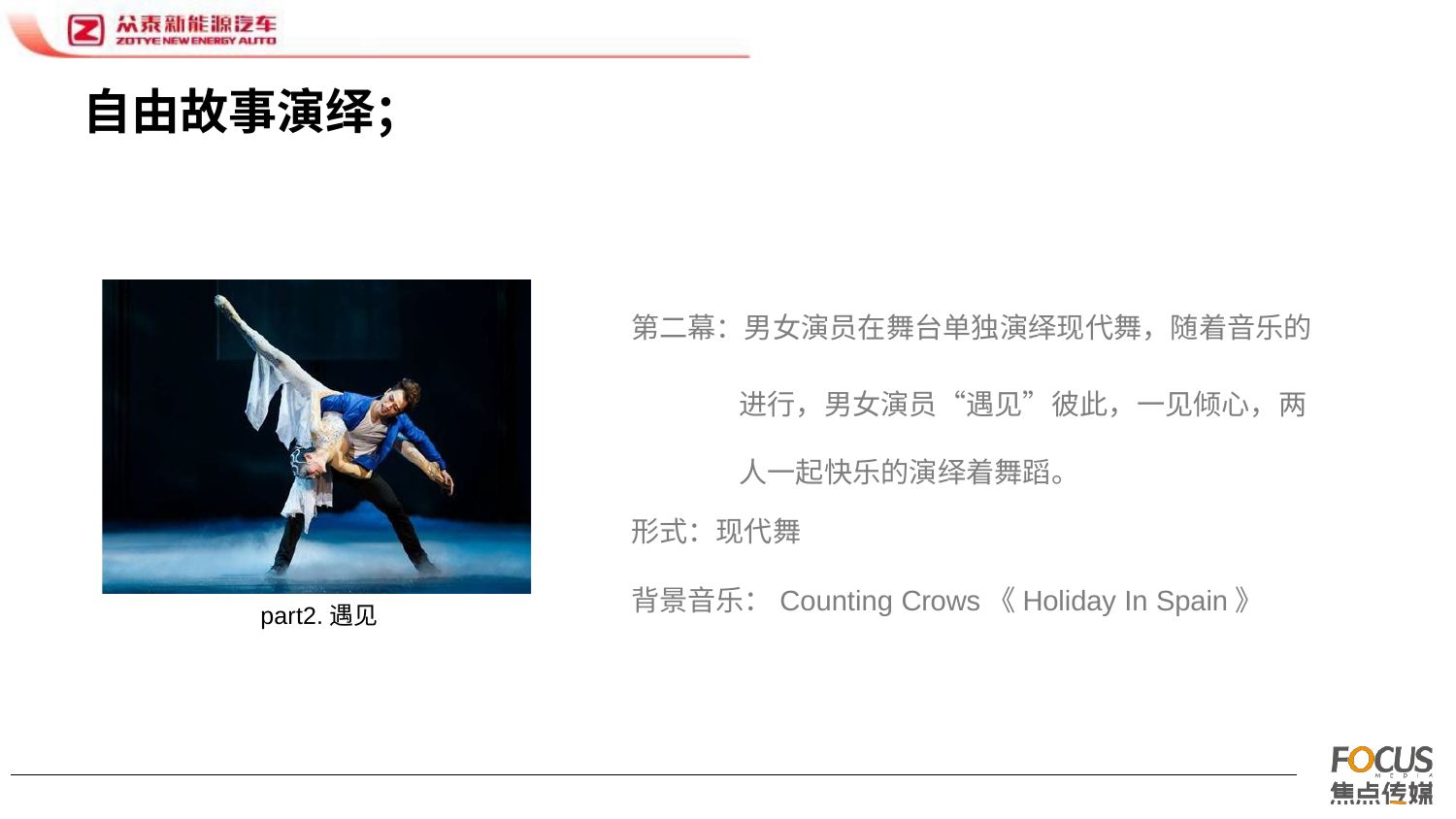

# 自由故事演绎；

第二幕：男女演员在舞台单独演绎现代舞，随着音乐的
进行，男女演员“遇见”彼此，一见倾心，两 人一起快乐的演绎着舞蹈。
形式：现代舞
背景音乐：Counting Crows《Holiday In Spain》
part2.遇见